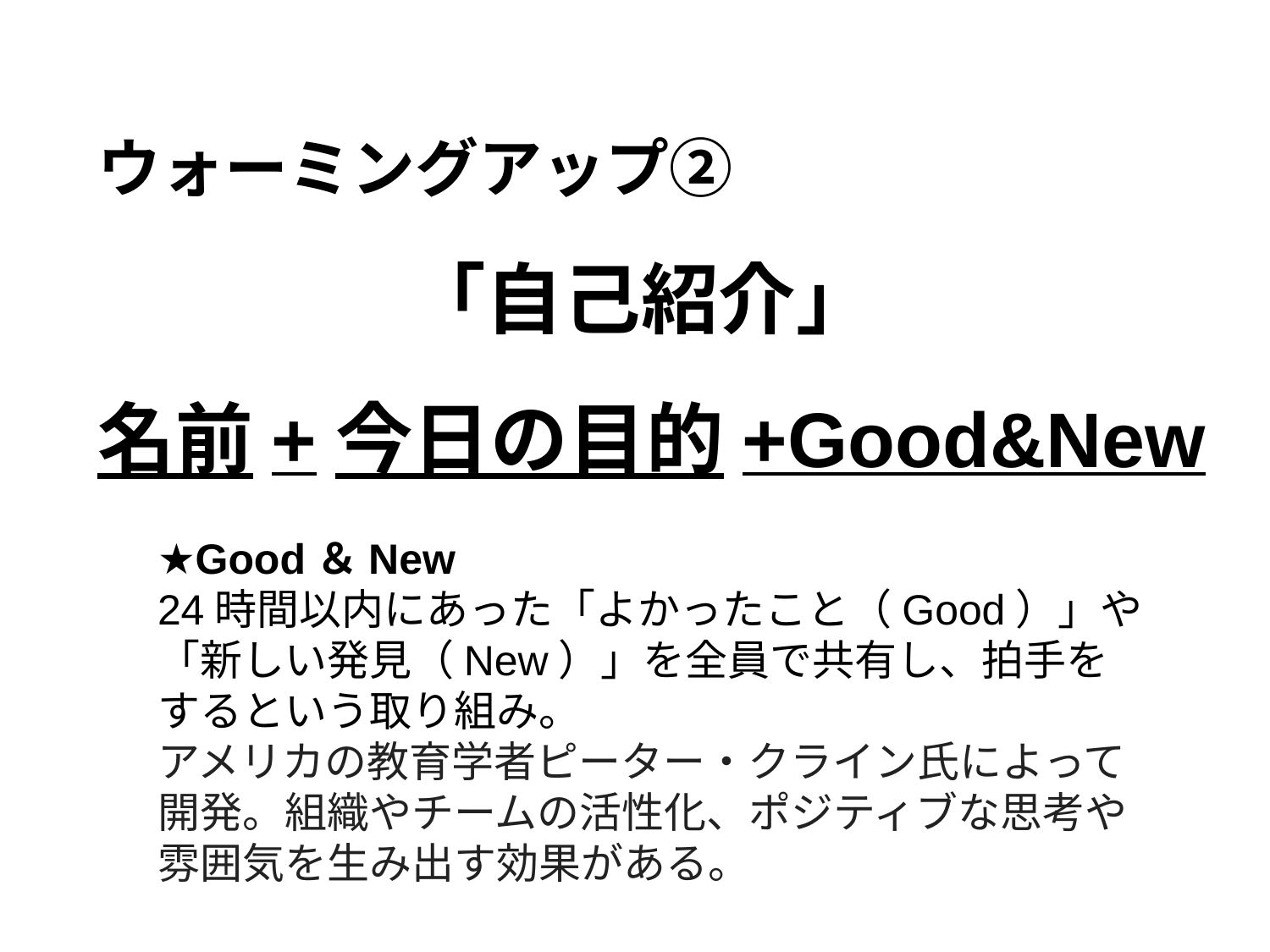

ウォーミングアップ②
　　　　「自己紹介」
名前+今日の目的+Good&New

★Good＆New
24時間以内にあった「よかったこと（Good）」や
「新しい発見（New）」を全員で共有し、拍手を
するという取り組み。
アメリカの教育学者ピーター・クライン氏によって
開発。組織やチームの活性化、ポジティブな思考や
雰囲気を生み出す効果がある。